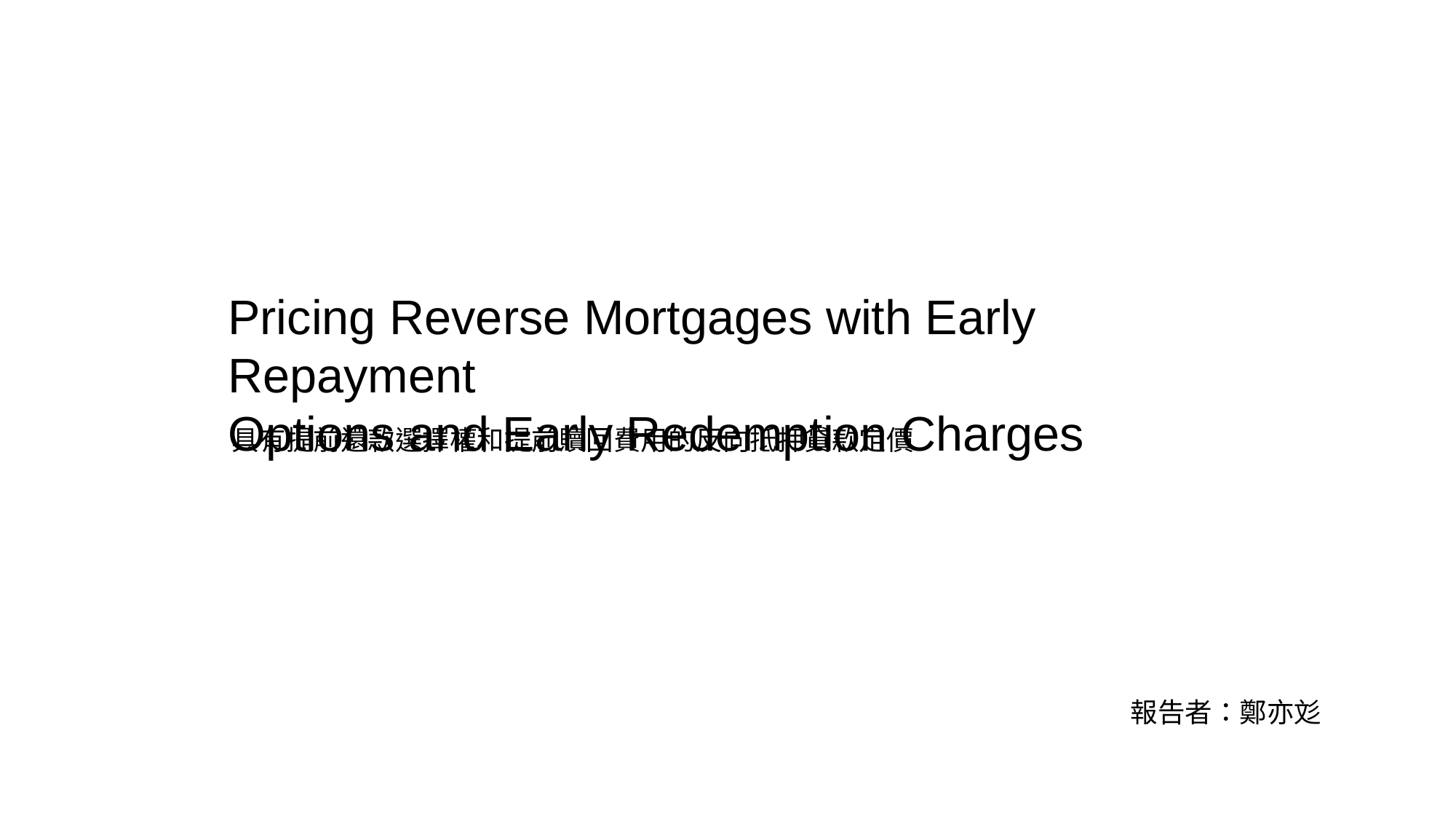

Pricing Reverse Mortgages with Early Repayment
Options and Early Redemption Charges
具有提前還款選擇權和提前贖回費用的反向抵押貸款定價
報告者：鄭亦彣